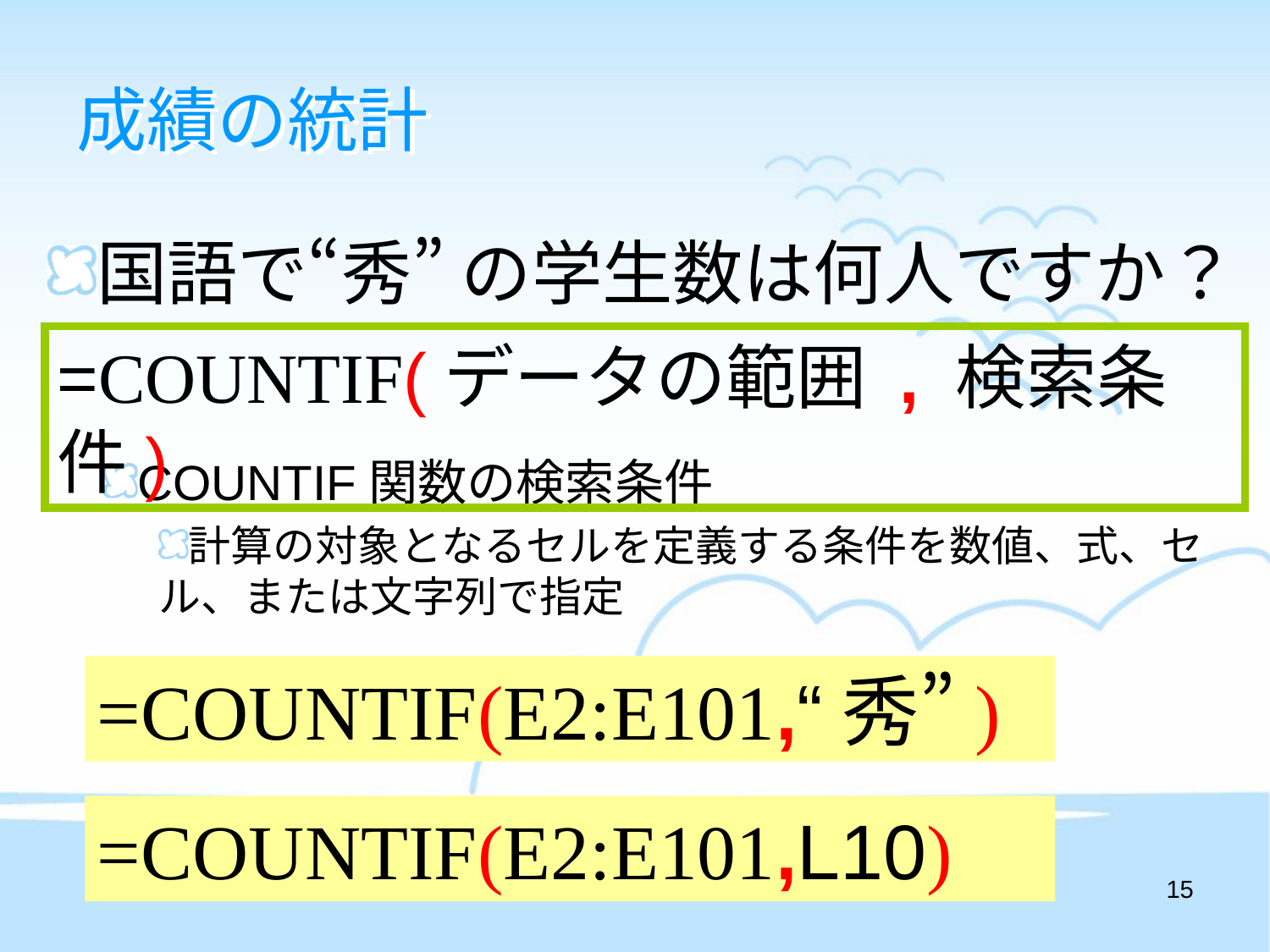

# 成績の統計
国語で“秀” の学生数は何人ですか？

COUNTIF関数の検索条件
計算の対象となるセルを定義する条件を数値、式、セル、または文字列で指定

=COUNTIF(データの範囲 , 検索条件)
=COUNTIF(E2:E101,“秀”)
=COUNTIF(E2:E101,L10)
15